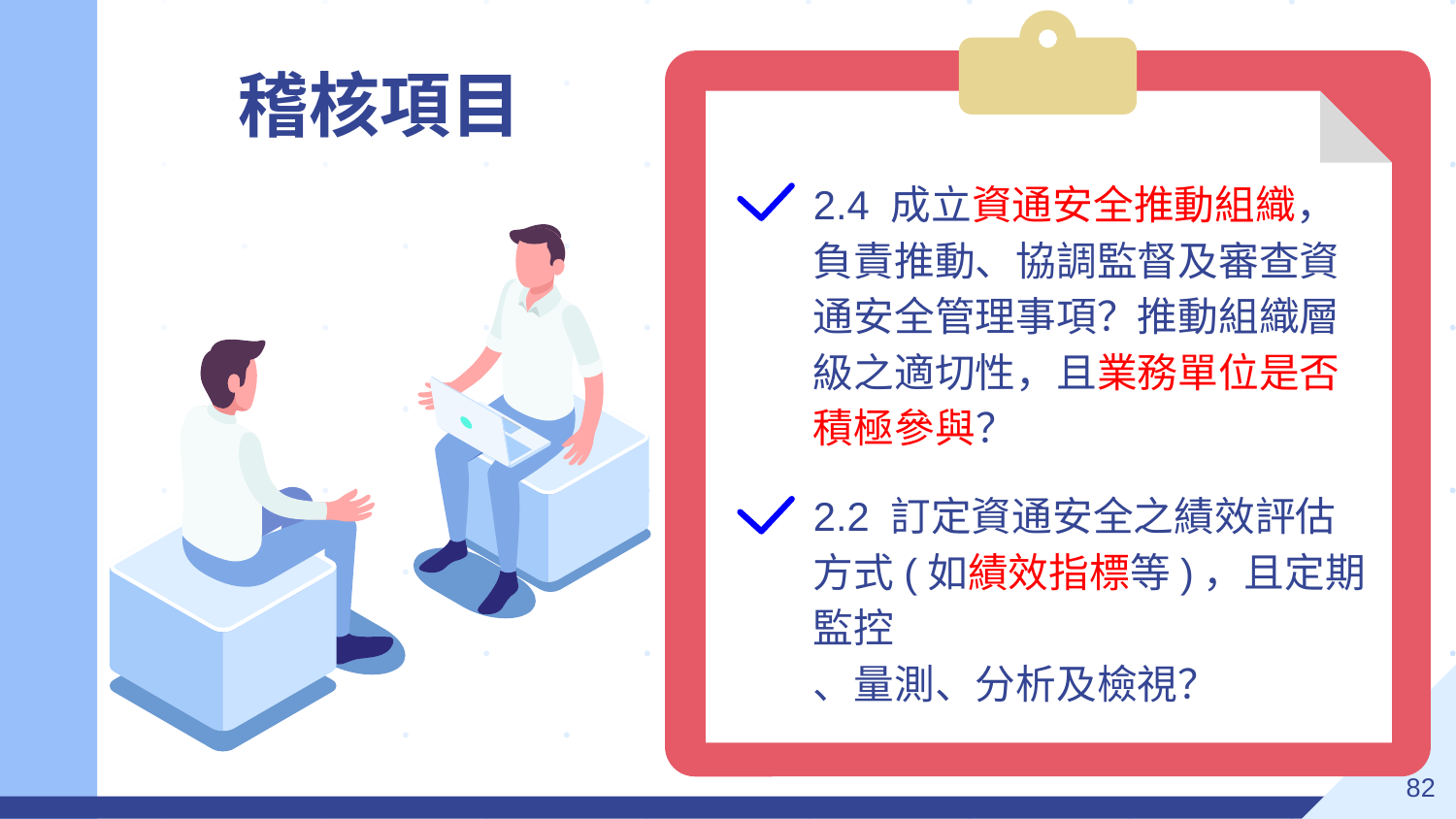

稽核項目
2.4 成立資通安全推動組織，負責推動、協調監督及審查資通安全管理事項？推動組織層級之適切性，且業務單位是否積極參與？
2.2 訂定資通安全之績效評估方式(如績效指標等)，且定期監控
、量測、分析及檢視？

82